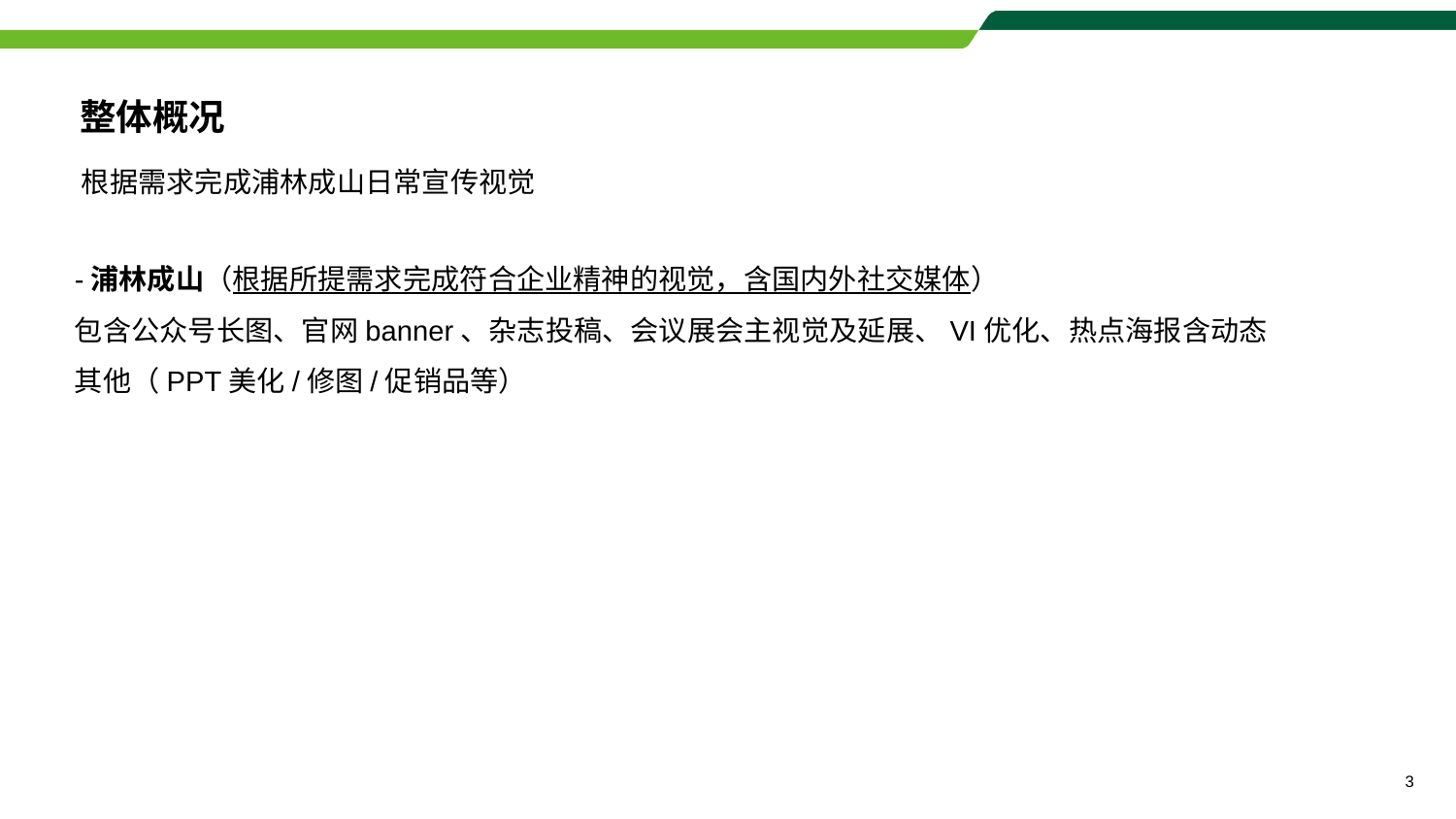

整体概况
根据需求完成浦林成山日常宣传视觉
-浦林成山（根据所提需求完成符合企业精神的视觉，含国内外社交媒体）
包含公众号长图、官网banner、杂志投稿、会议展会主视觉及延展、VI优化、热点海报含动态
其他（PPT美化/修图/促销品等）
3